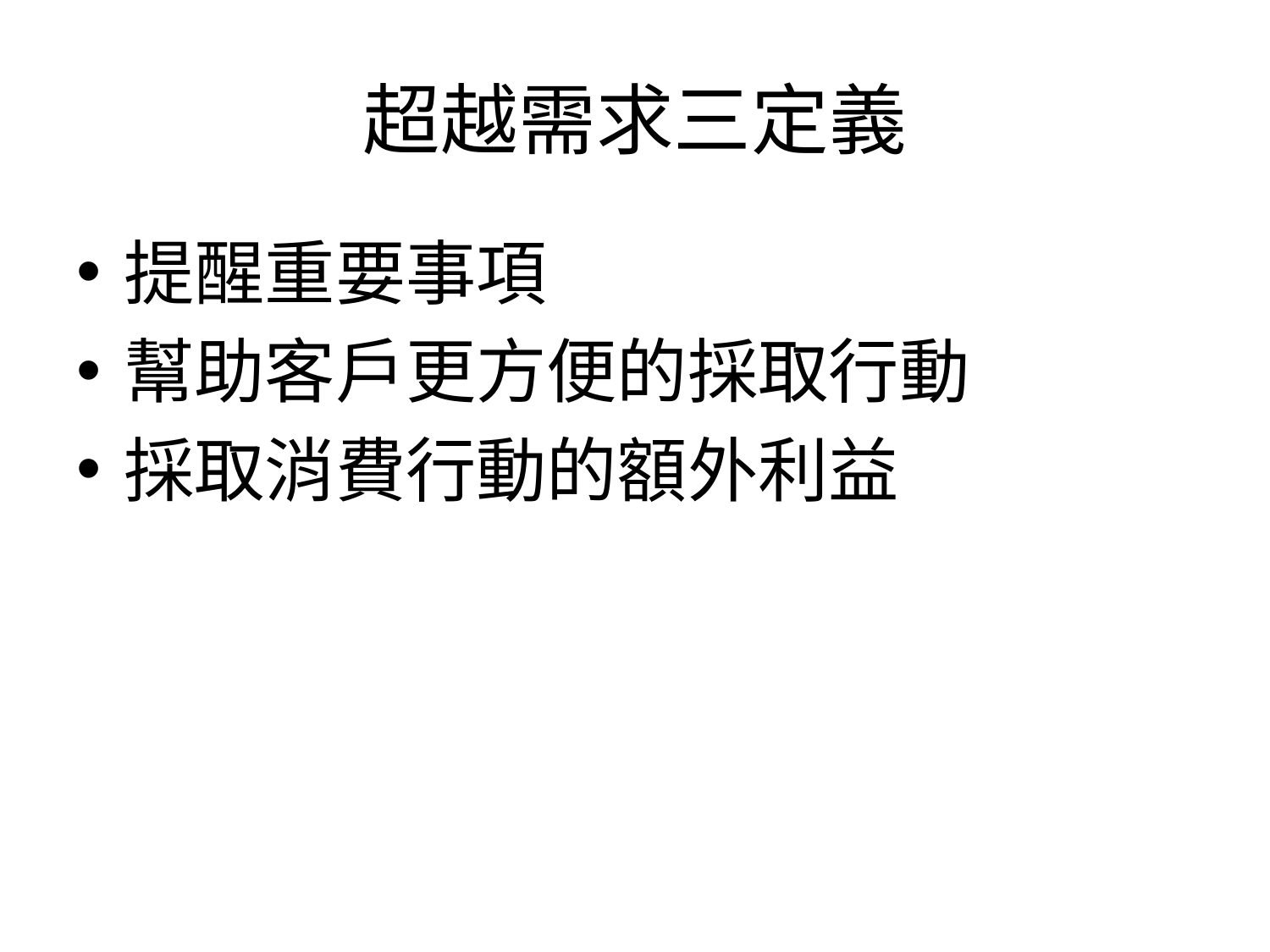

# 超越需求三定義
提醒重要事項
幫助客戶更方便的採取行動
採取消費行動的額外利益